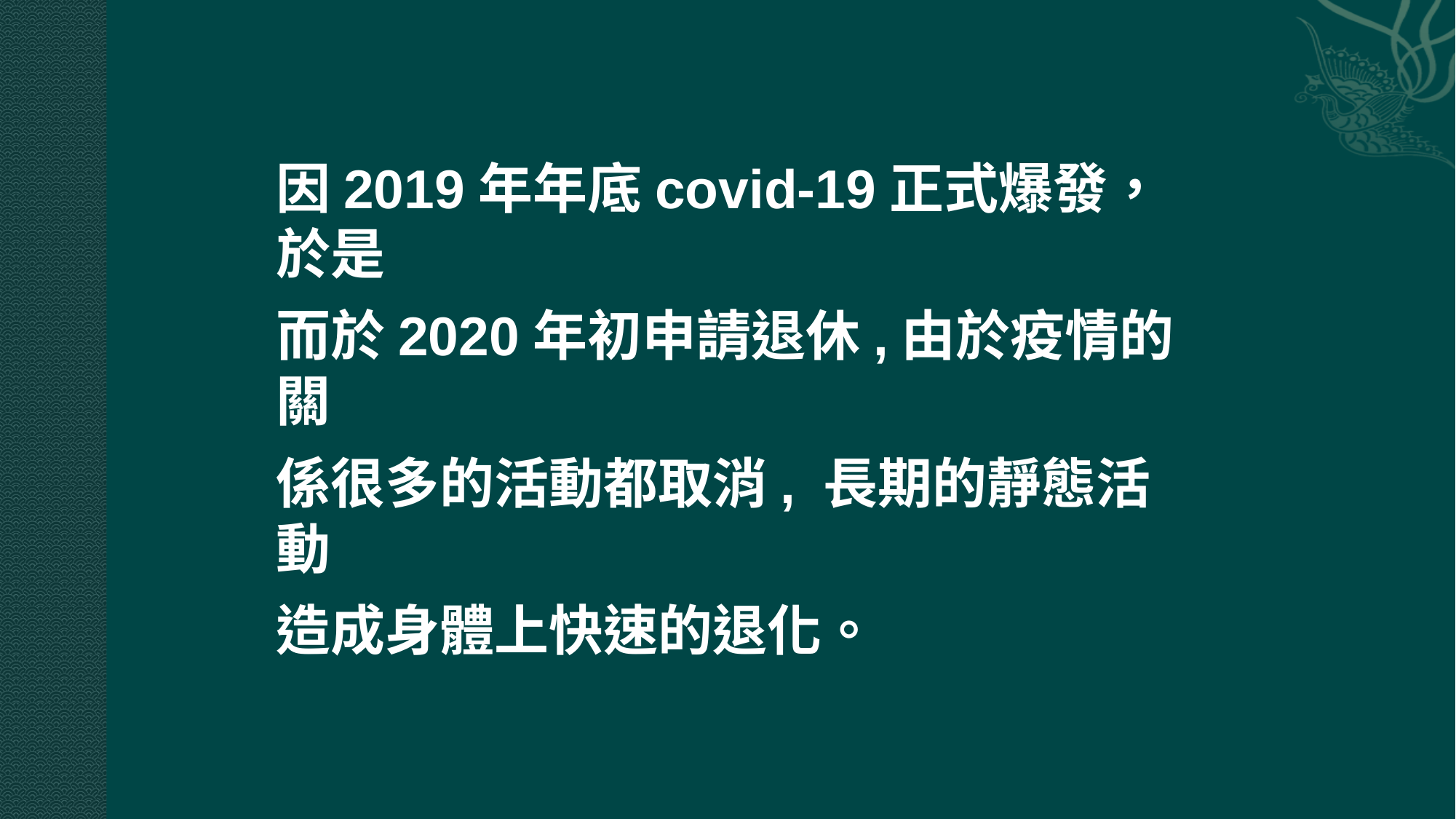

因2019年年底covid-19正式爆發，於是

而於2020年初申請退休,由於疫情的關

係很多的活動都取消, 長期的靜態活動

造成身體上快速的退化。